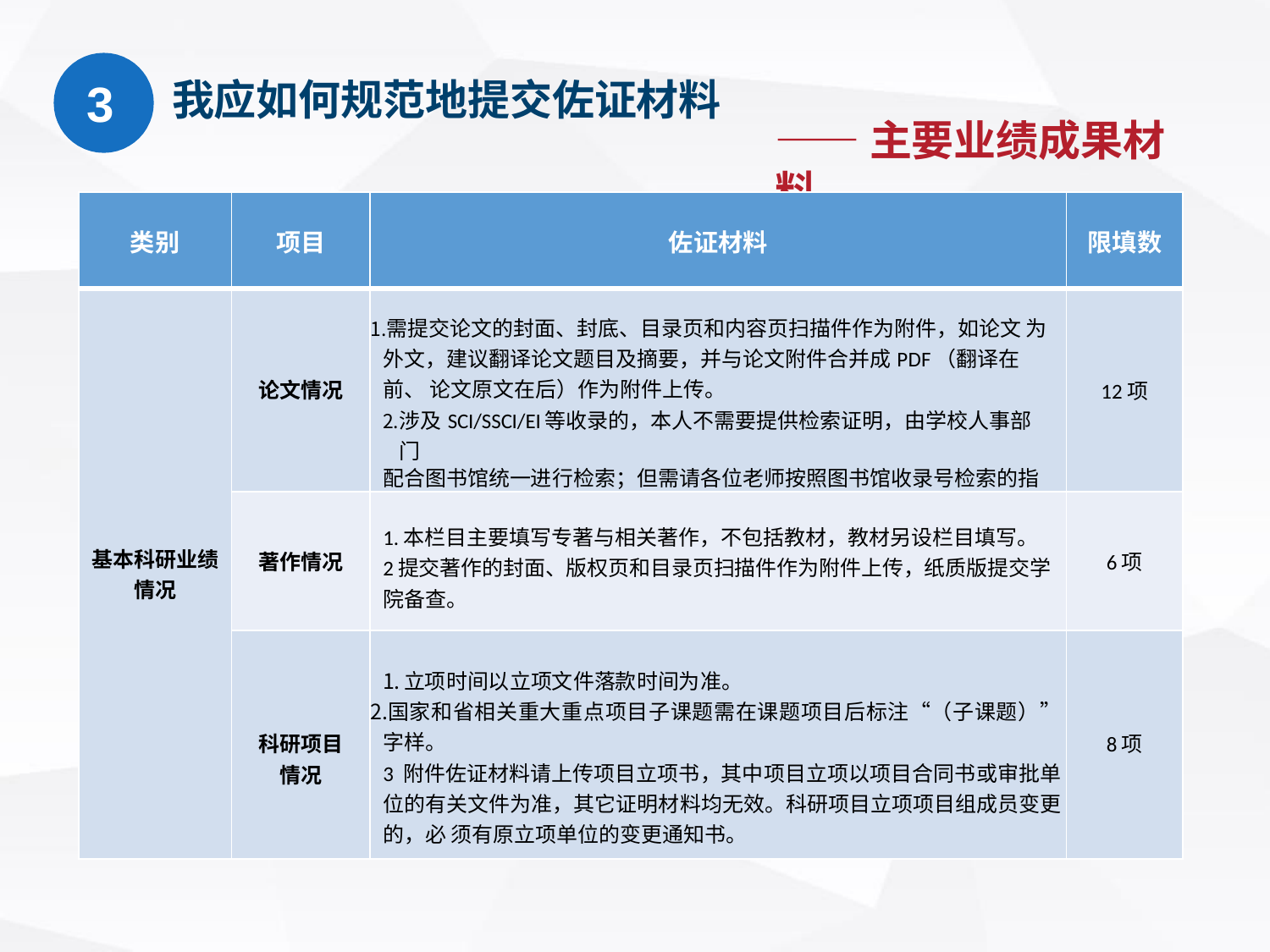

3
# 我应如何规范地提交佐证材料
——主要业绩成果材料
| 类别 | 项目 | 佐证材料 | 限填数 |
| --- | --- | --- | --- |
| 基本科研业绩 情况 | 论文情况 | 需提交论文的封面、封底、目录页和内容页扫描件作为附件，如论文 为外文，建议翻译论文题目及摘要，并与论文附件合并成PDF（翻译在前、 论文原文在后）作为附件上传。 涉及SCI/SSCI/EI等收录的，本人不需要提供检索证明，由学校人事部门 配合图书馆统一进行检索；但需请各位老师按照图书馆收录号检索的指 南，认真查找论文的收录号/索引号并填写，确保检索的准确性。 | 12项 |
|  | 著作情况 | 1.本栏目主要填写专著与相关著作，不包括教材，教材另设栏目填写。 2提交著作的封面、版权页和目录页扫描件作为附件上传，纸质版提交学 院备查。 | 6项 |
|  | 科研项目 情况 | 立项时间以立项文件落款时间为准。 国家和省相关重大重点项目子课题需在课题项目后标注“（子课题）” 字样。 3 附件佐证材料请上传项目立项书，其中项目立项以项目合同书或审批单位的有关文件为准，其它证明材料均无效。科研项目立项项目组成员变更的，必 须有原立项单位的变更通知书。 | 8项 |